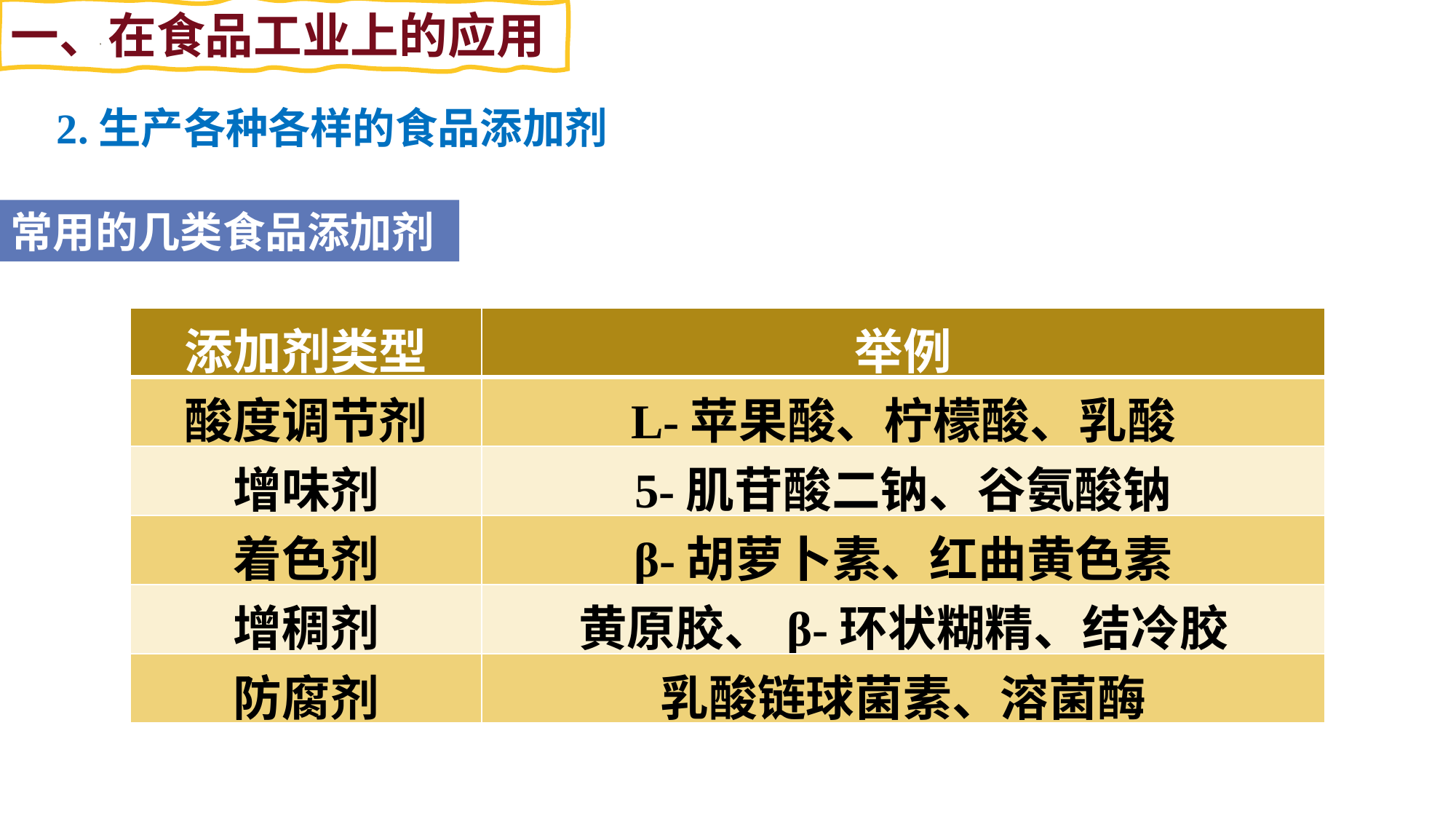

一、在食品工业上的应用
2.生产各种各样的食品添加剂
常用的几类食品添加剂
| 添加剂类型 | 举例 |
| --- | --- |
| 酸度调节剂 | L-苹果酸、柠檬酸、乳酸 |
| 增味剂 | 5-肌苷酸二钠、谷氨酸钠 |
| 着色剂 | β-胡萝卜素、红曲黄色素 |
| 增稠剂 | 黄原胶、β-环状糊精、结冷胶 |
| 防腐剂 | 乳酸链球菌素、溶菌酶 |